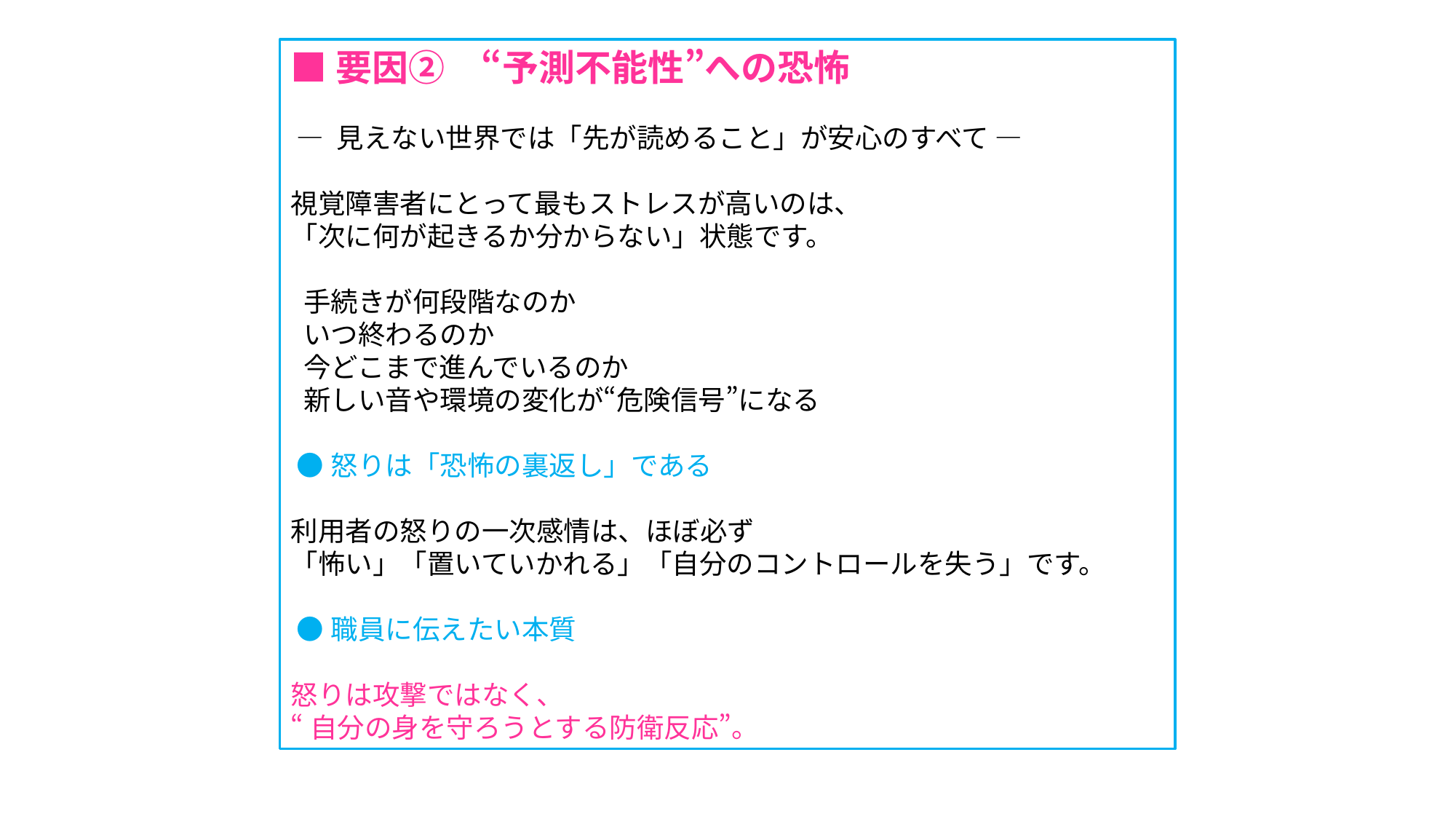

■要因②　“予測不能性”への恐怖

 ― 見えない世界では「先が読めること」が安心のすべて ―

視覚障害者にとって最もストレスが高いのは、
「次に何が起きるか分からない」状態です。

 手続きが何段階なのか
 いつ終わるのか
 今どこまで進んでいるのか
 新しい音や環境の変化が“危険信号”になる

 ●怒りは「恐怖の裏返し」である

利用者の怒りの一次感情は、ほぼ必ず
「怖い」「置いていかれる」「自分のコントロールを失う」です。

 ●職員に伝えたい本質

怒りは攻撃ではなく、
“自分の身を守ろうとする防衛反応”。